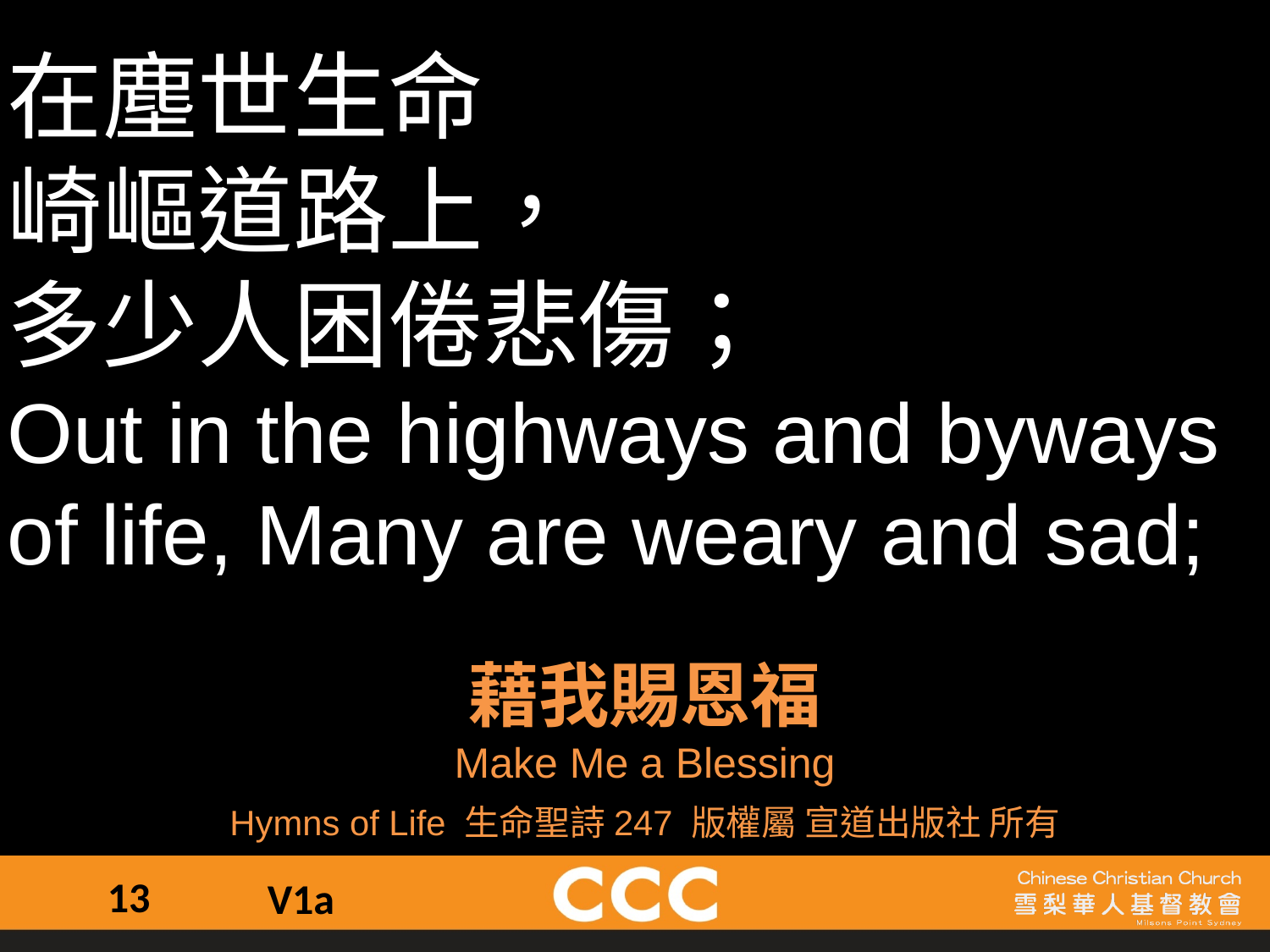

在塵世生命
崎嶇道路上，
多少人困倦悲傷；
Out in the highways and byways of life, Many are weary and sad;
藉我賜恩福
Make Me a Blessing
Hymns of Life 生命聖詩247 版權屬 宣道出版社 所有
13
V1a